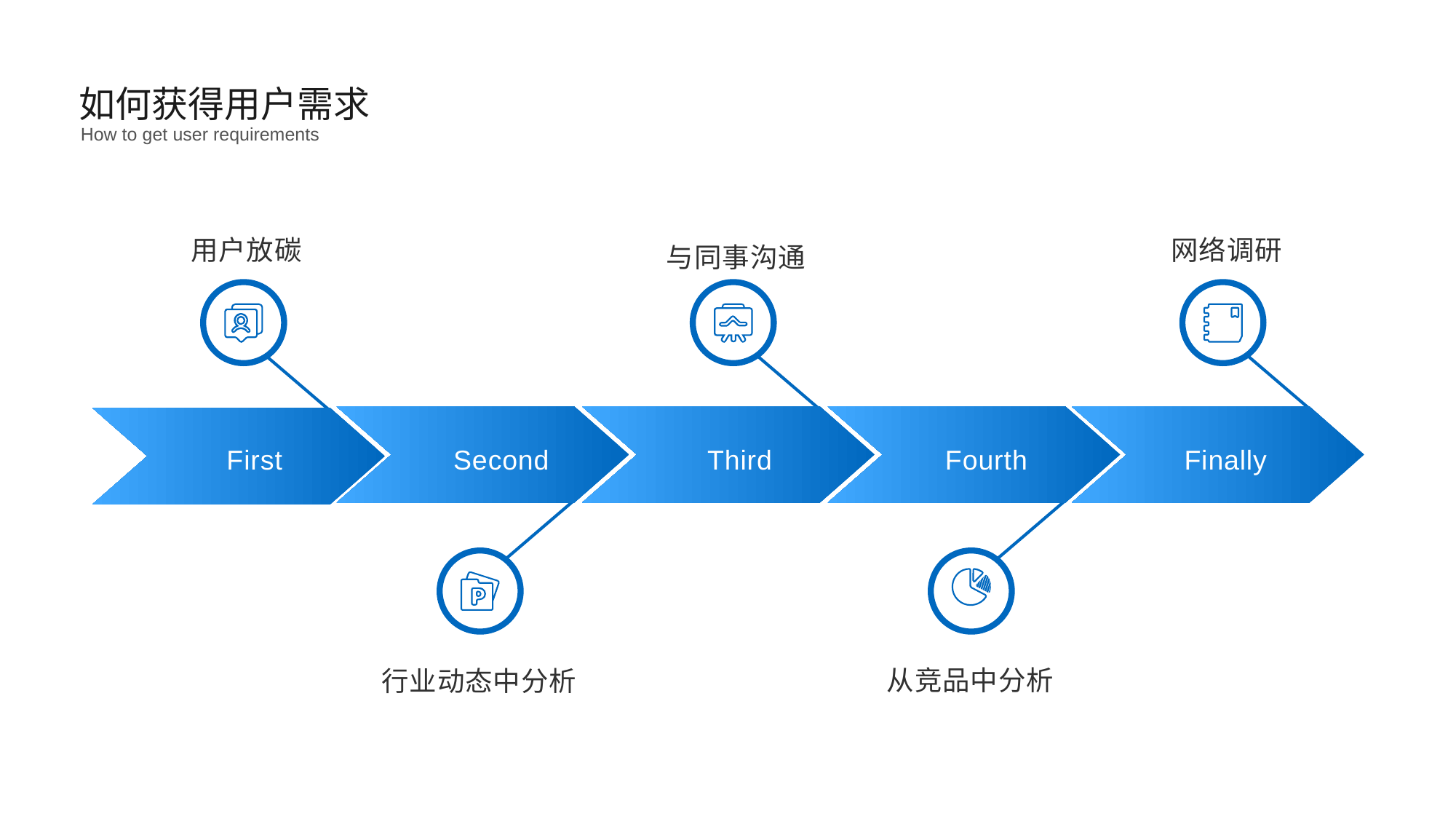

如何获得用户需求
How to get user requirements
与同事沟通
用户放碳
网络调研

Second
Third
Fourth
Finally
First

从竞品中分析
行业动态中分析